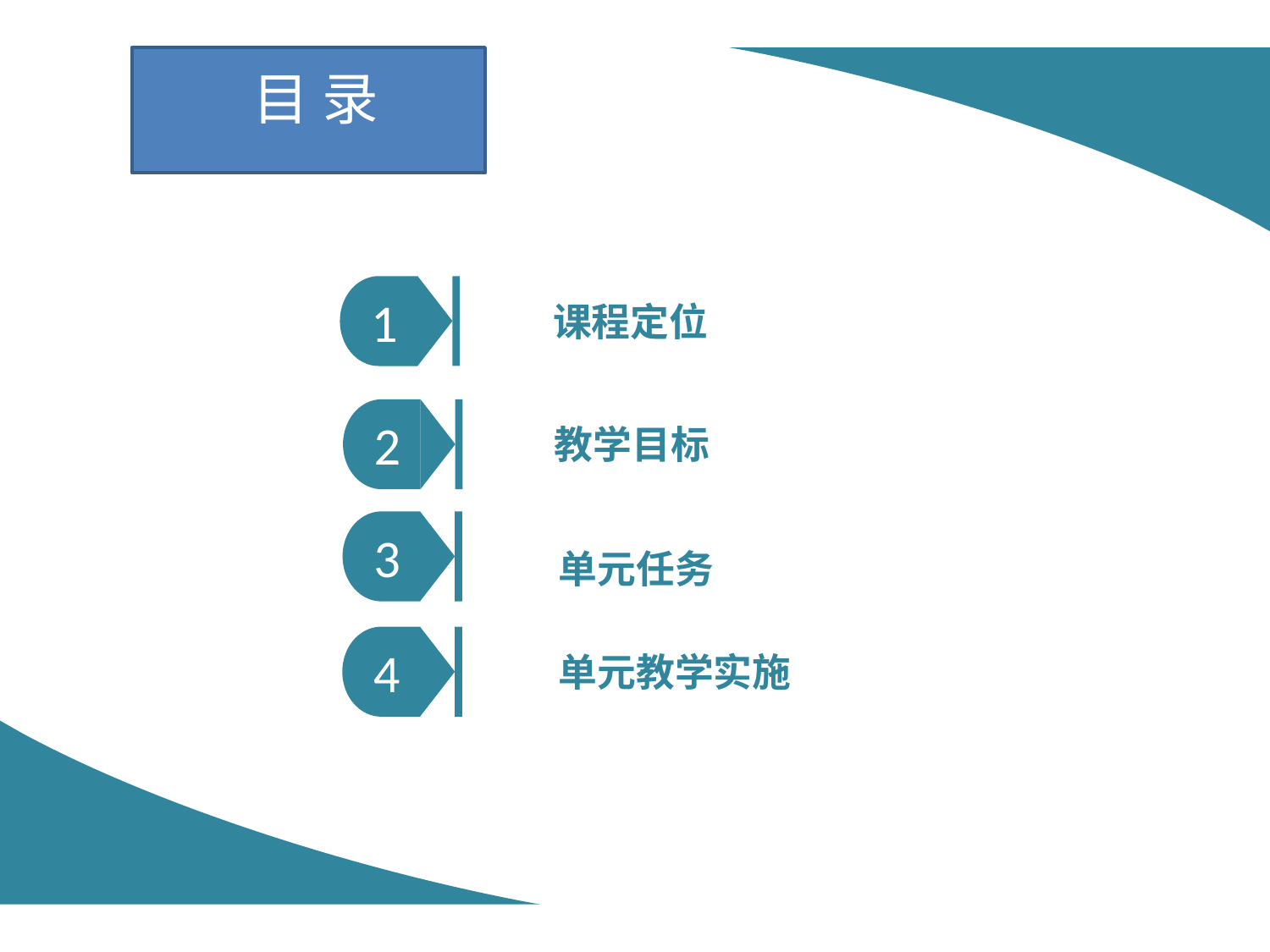

目 录
1

课程定位
2

教学目标
3

单元任务
4

单元教学实施